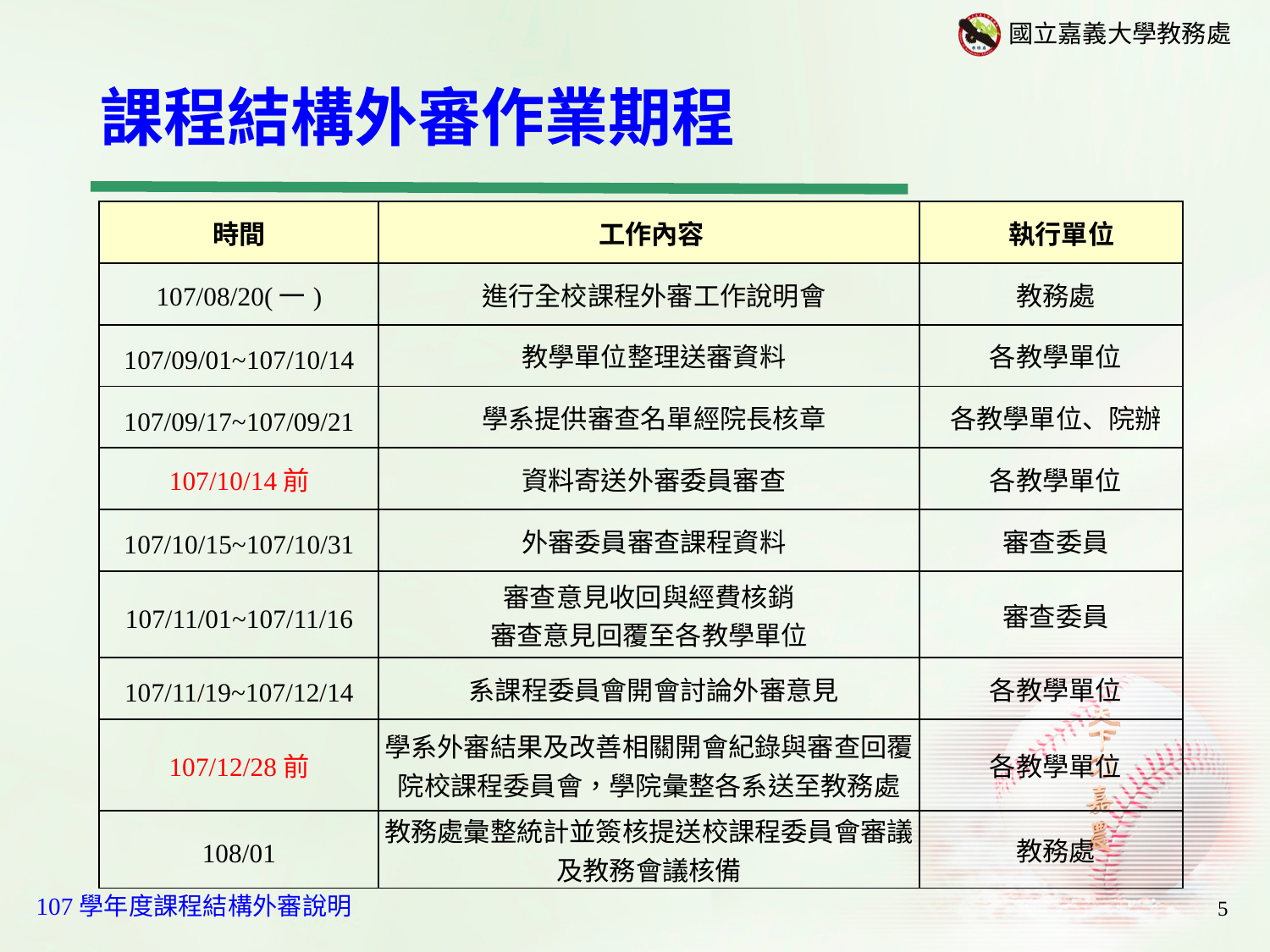

課程結構外審作業期程
| 時間 | 工作內容 | 執行單位 |
| --- | --- | --- |
| 107/08/20(一) | 進行全校課程外審工作說明會 | 教務處 |
| 107/09/01~107/10/14 | 教學單位整理送審資料 | 各教學單位 |
| 107/09/17~107/09/21 | 學系提供審查名單經院長核章 | 各教學單位、院辦 |
| 107/10/14前 | 資料寄送外審委員審查 | 各教學單位 |
| 107/10/15~107/10/31 | 外審委員審查課程資料 | 審查委員 |
| 107/11/01~107/11/16 | 審查意見收回與經費核銷 審查意見回覆至各教學單位 | 審查委員 |
| 107/11/19~107/12/14 | 系課程委員會開會討論外審意見 | 各教學單位 |
| 107/12/28前 | 學系外審結果及改善相關開會紀錄與審查回覆院校課程委員會，學院彙整各系送至教務處 | 各教學單位 |
| 108/01 | 教務處彙整統計並簽核提送校課程委員會審議及教務會議核備 | 教務處 |
5